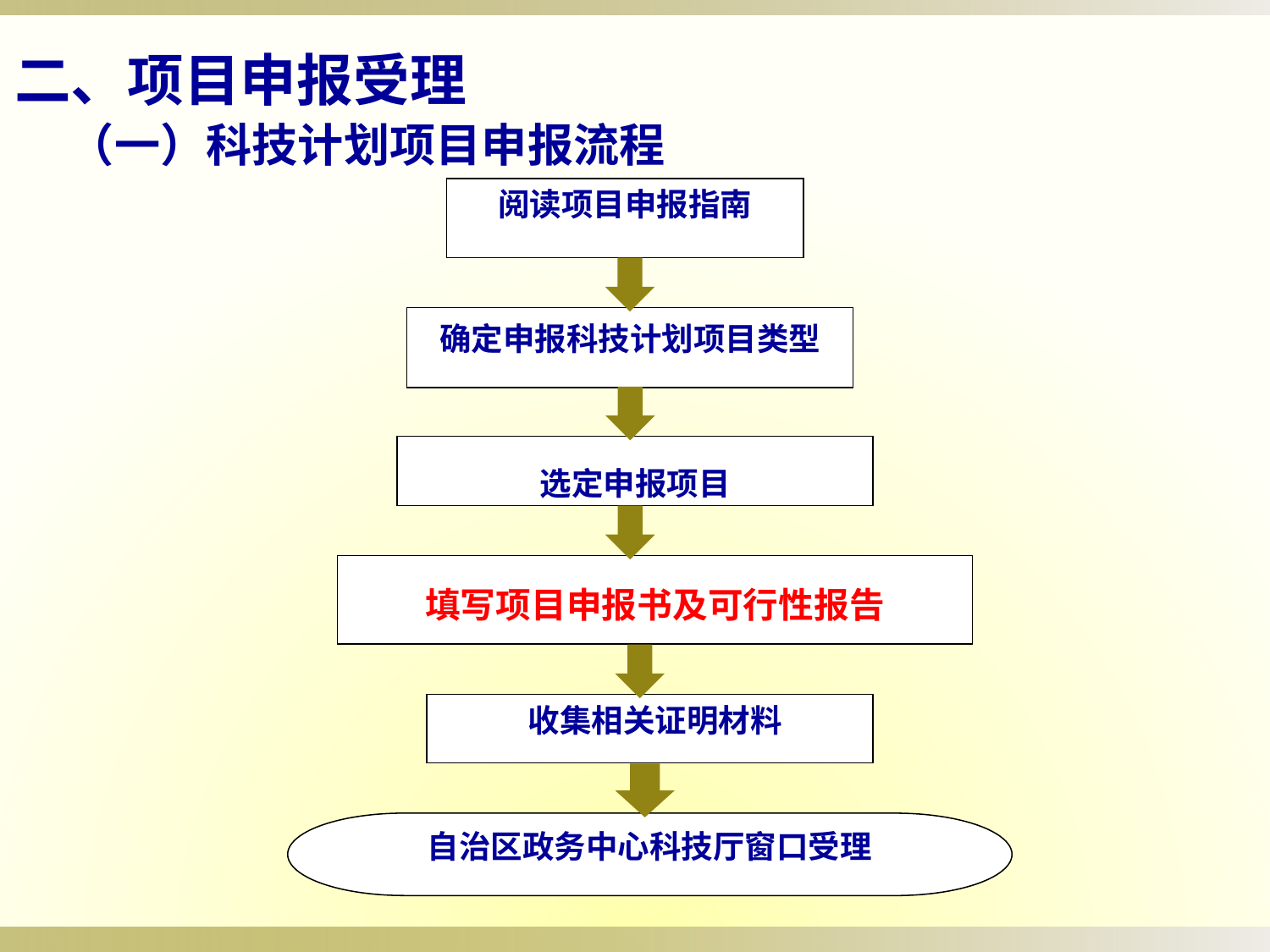

二、项目申报受理

（一）科技计划项目申报流程

阅读项目申报指南

确定申报科技计划项目类型

选定申报项目

填写项目申报书及可行性报告

收集相关证明材料

自治区政务中心科技厅窗口受理